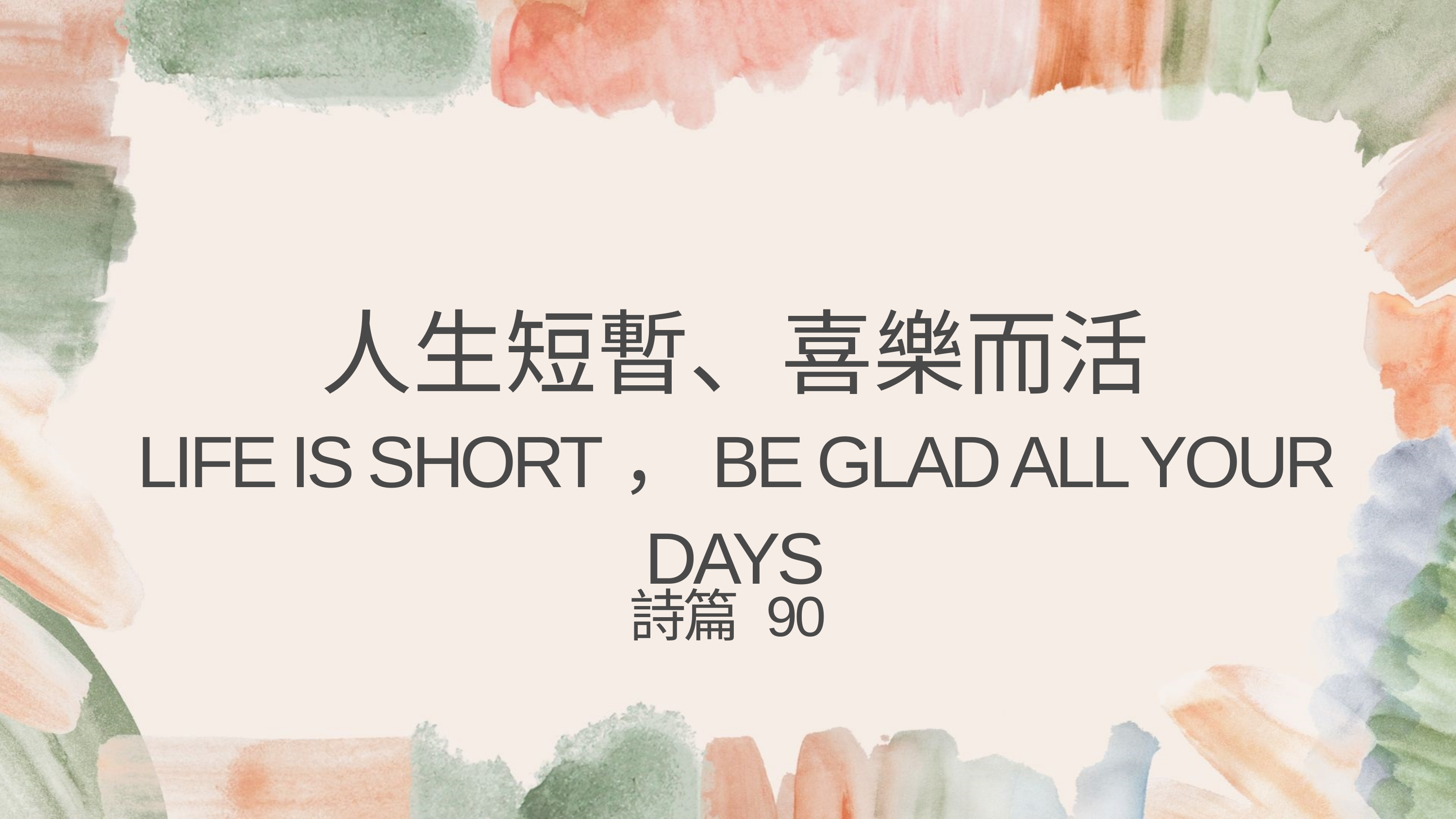

人生短暫、喜樂而活
LIFE IS SHORT，BE GLAD ALL YOUR DAYS
詩篇 90